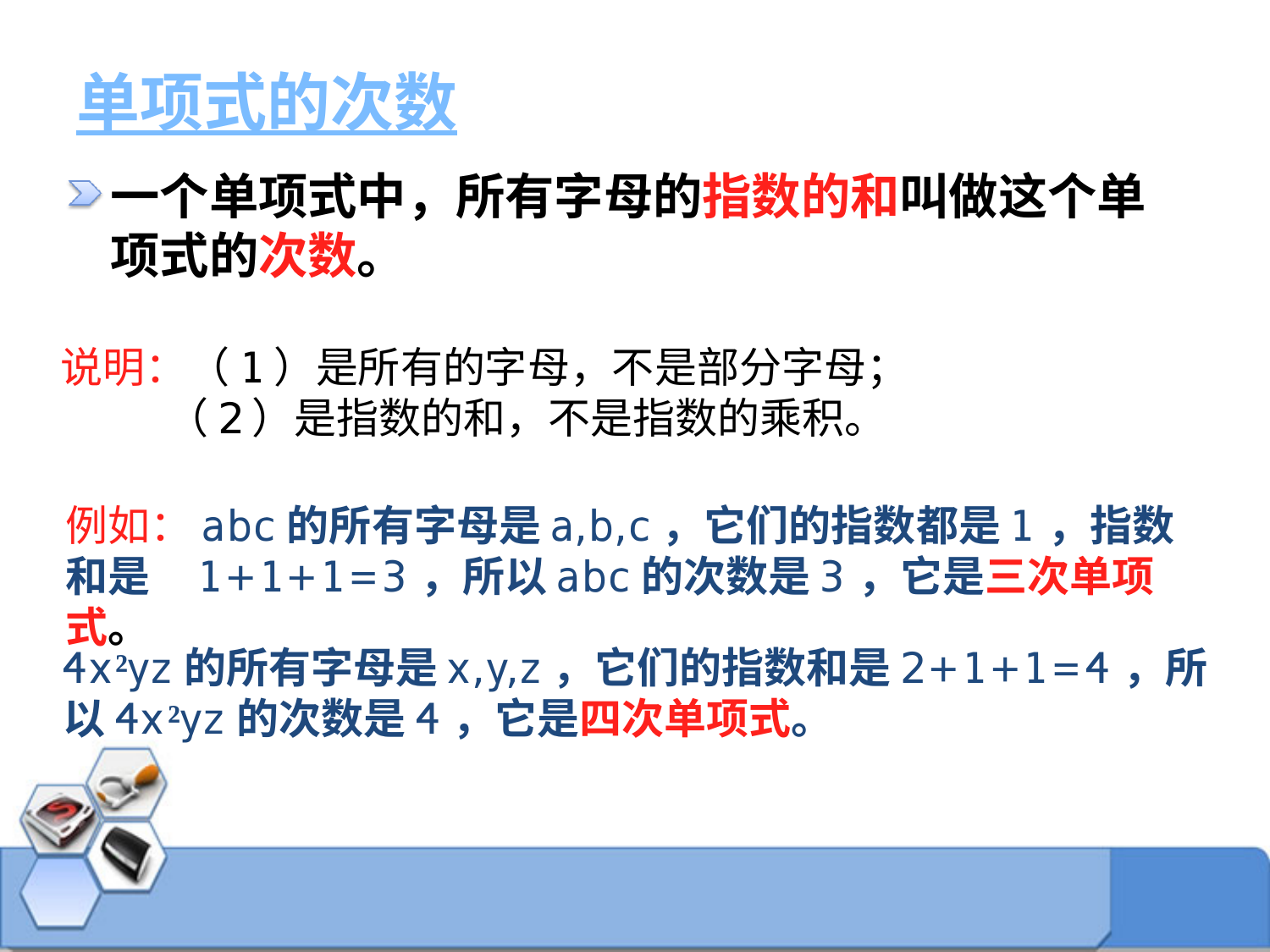

# 单项式的次数
一个单项式中，所有字母的指数的和叫做这个单项式的次数。
说明：（1）是所有的字母，不是部分字母；
          （2）是指数的和，不是指数的乘积。
例如：abc的所有字母是a,b,c，它们的指数都是1，指数和是    1+1+1=3，所以abc的次数是3，它是三次单项式。
4x²yz的所有字母是x,y,z，它们的指数和是2+1+1=4，所以4x²yz的次数是4，它是四次单项式。